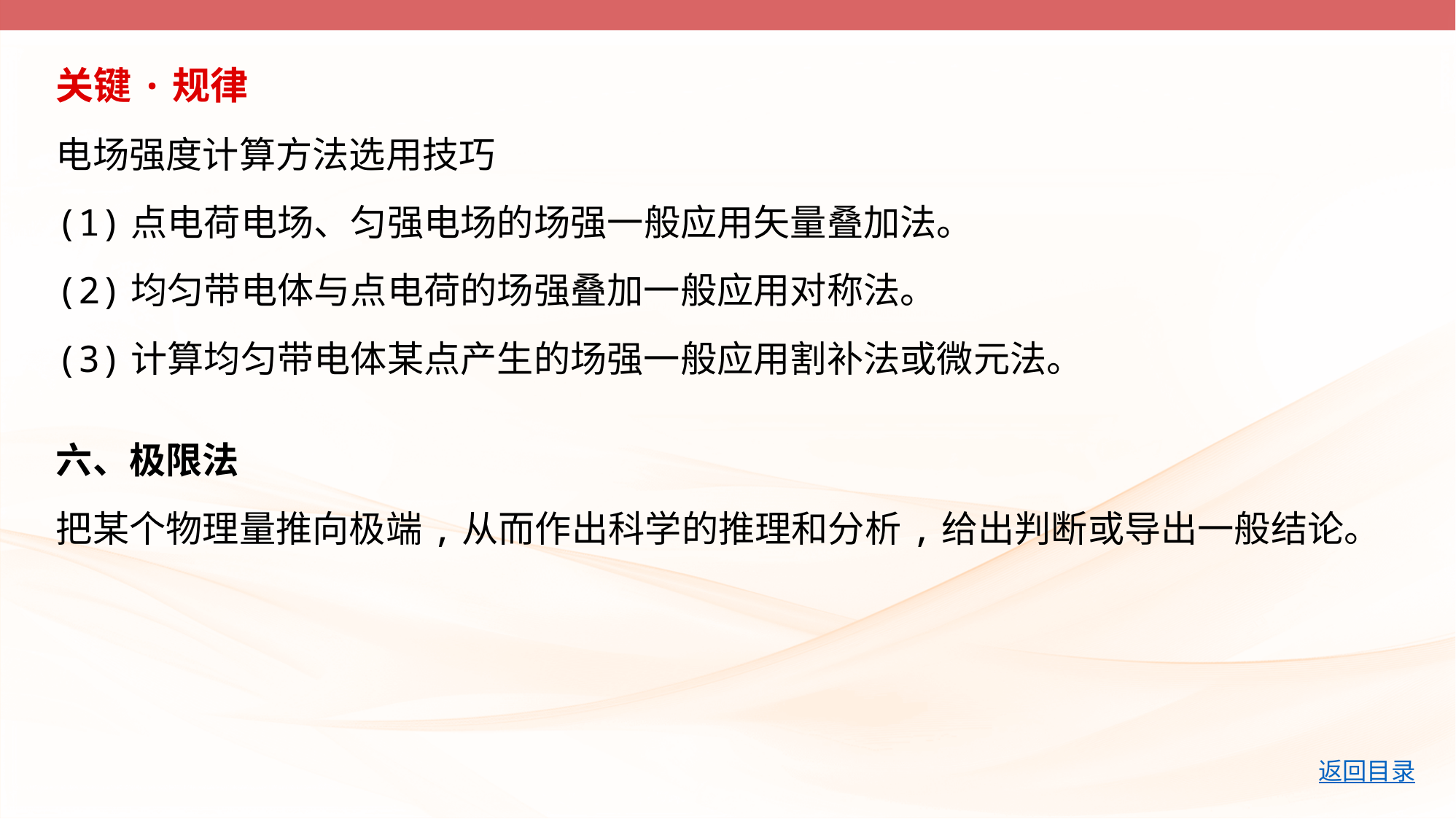

关键·规律
电场强度计算方法选用技巧
(1)点电荷电场、匀强电场的场强一般应用矢量叠加法。
(2)均匀带电体与点电荷的场强叠加一般应用对称法。
(3)计算均匀带电体某点产生的场强一般应用割补法或微元法。
六、极限法
把某个物理量推向极端,从而作出科学的推理和分析,给出判断或导出一般结论。